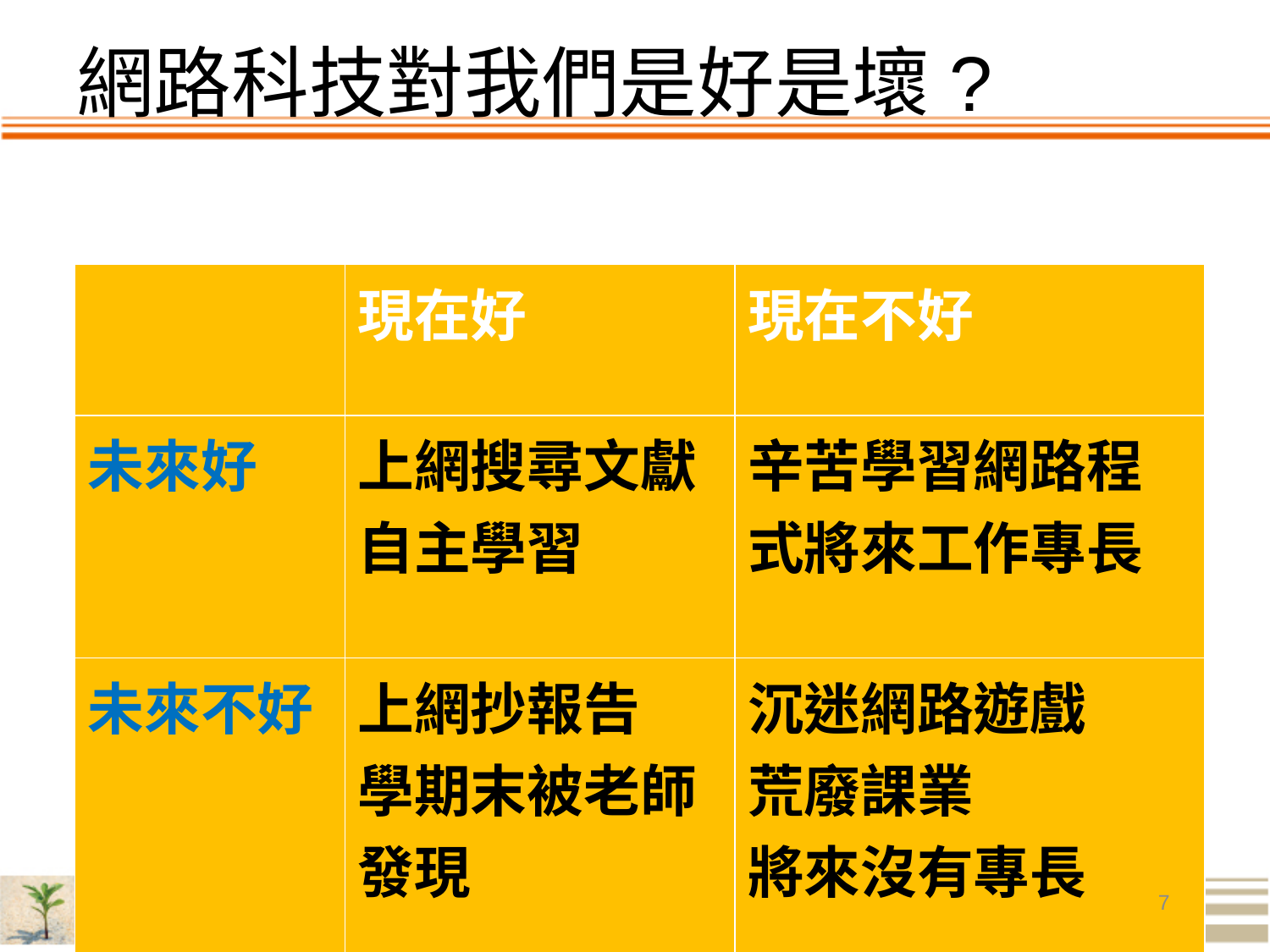

# 網路科技對我們是好是壞?

|  | 現在好 | 現在不好 |
| --- | --- | --- |
| 未來好 | 上網搜尋文獻自主學習 | 辛苦學習網路程式將來工作專長 |
| 未來不好 | 上網抄報告 學期末被老師發現 | 沉迷網路遊戲 荒廢課業 將來沒有專長 |
7